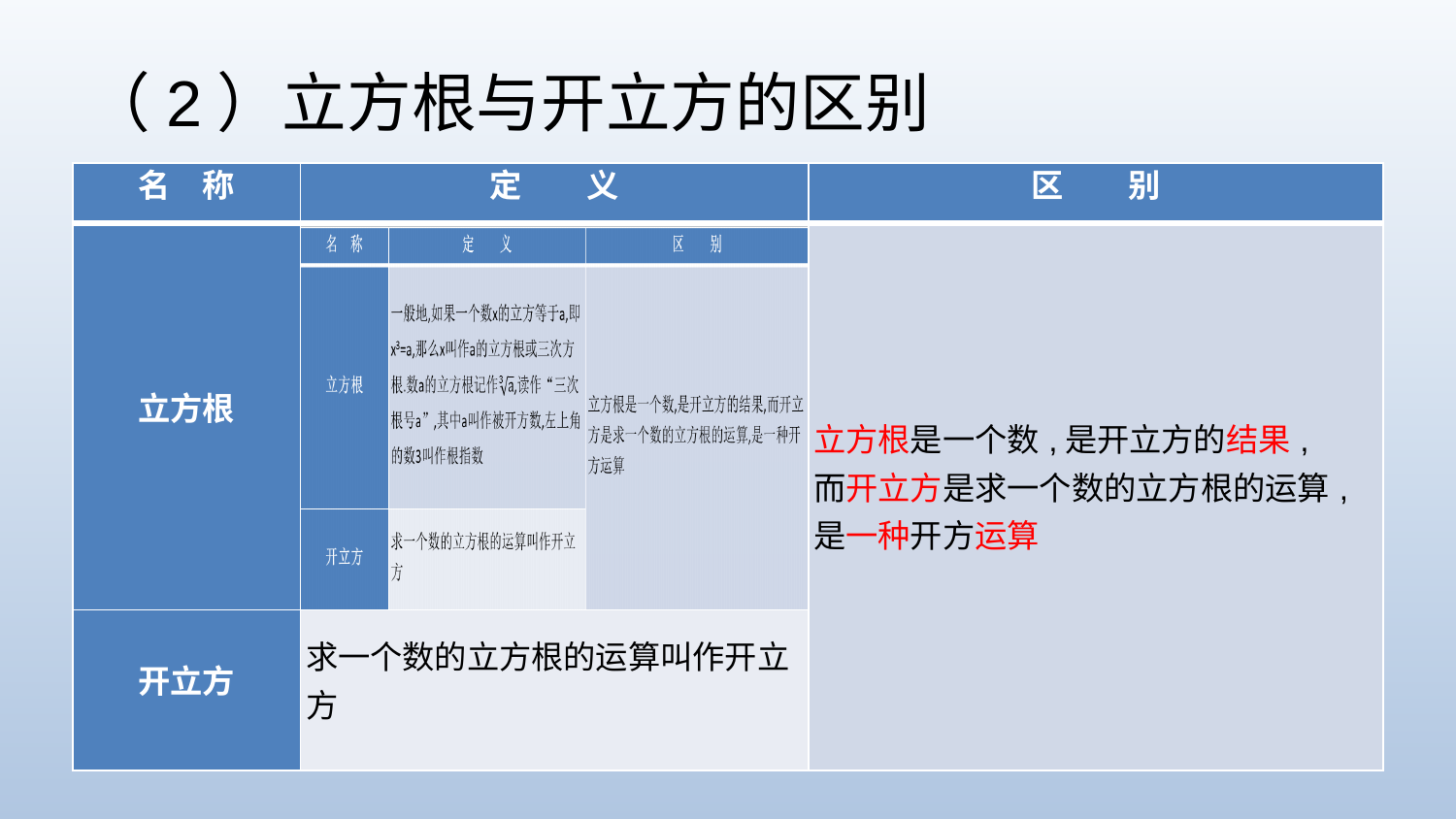

# （2）立方根与开立方的区别
| 名　称 | 定　　义 | 区　　别 |
| --- | --- | --- |
| 立方根 |  | 立方根是一个数,是开立方的结果, 而开立方是求一个数的立方根的运算, 是一种开方运算 |
| 开立方 | 求一个数的立方根的运算叫作开立 方 |  |